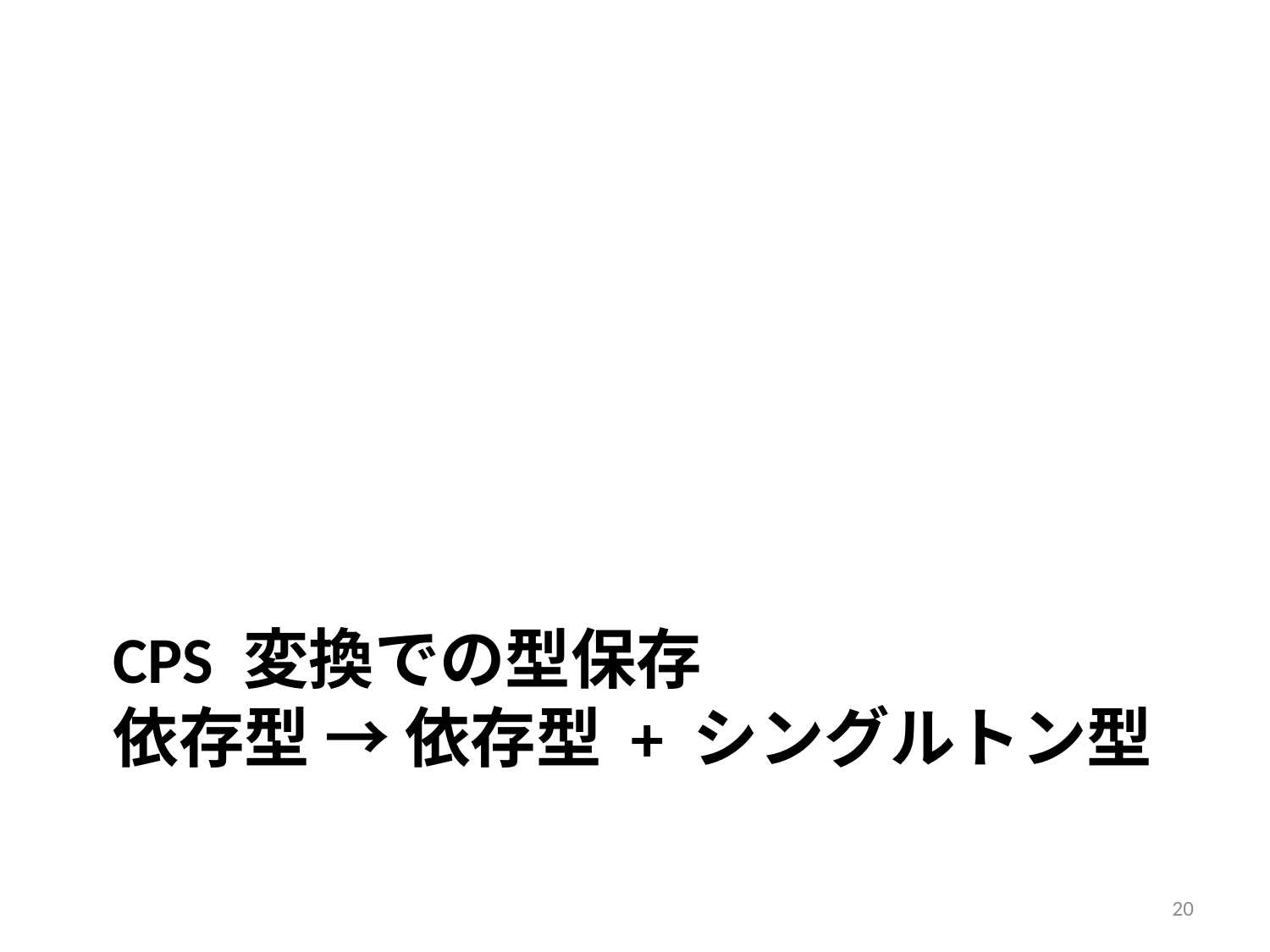

# CPS 変換での型保存 依存型 → 依存型 + シングルトン型
20